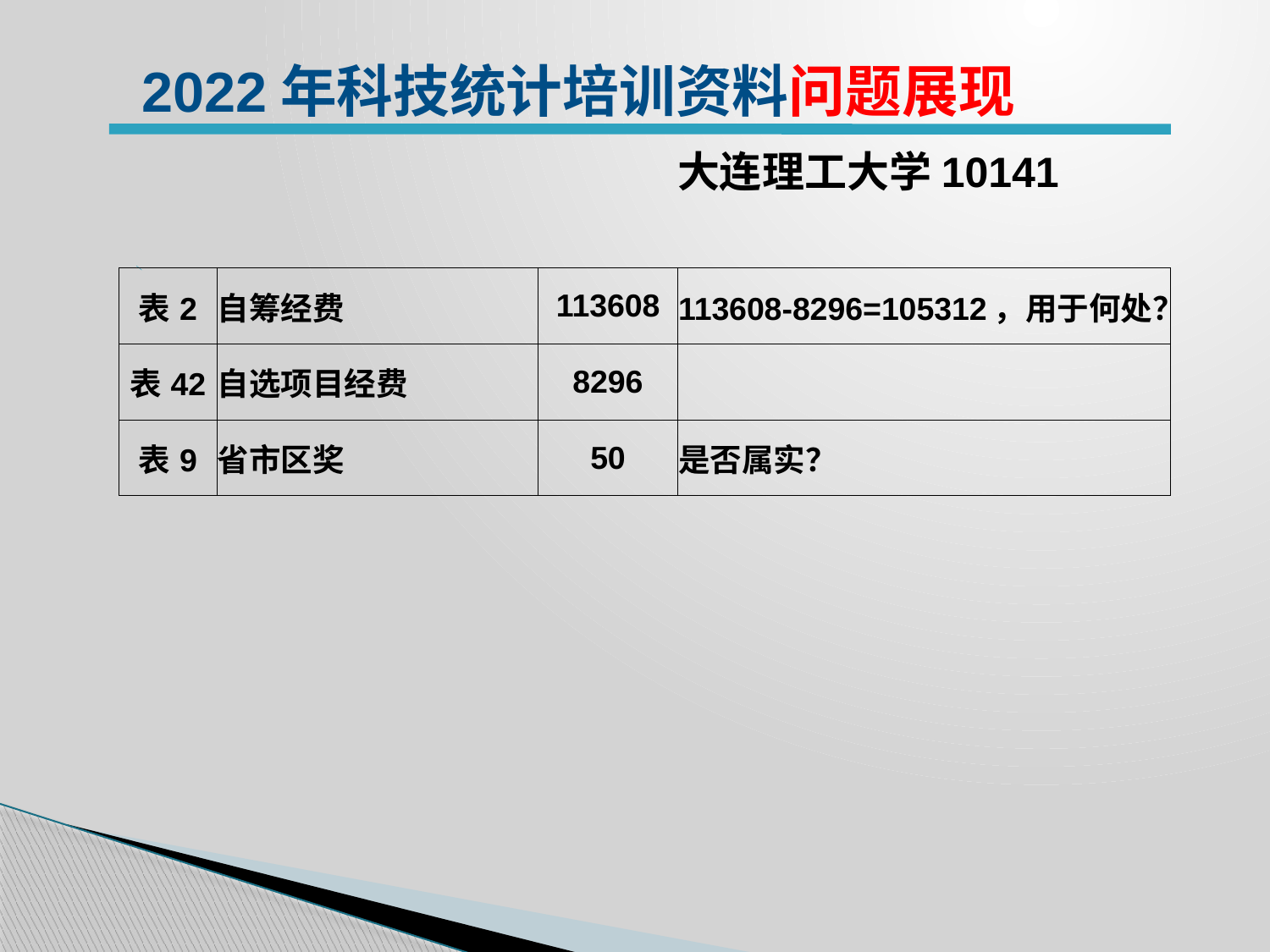

2022年科技统计培训资料问题展现
大连理工大学10141
| 表2 | 自筹经费 | 113608 | 113608-8296=105312，用于何处？ |
| --- | --- | --- | --- |
| 表42 | 自选项目经费 | 8296 |  |
| 表9 | 省市区奖 | 50 | 是否属实？ |